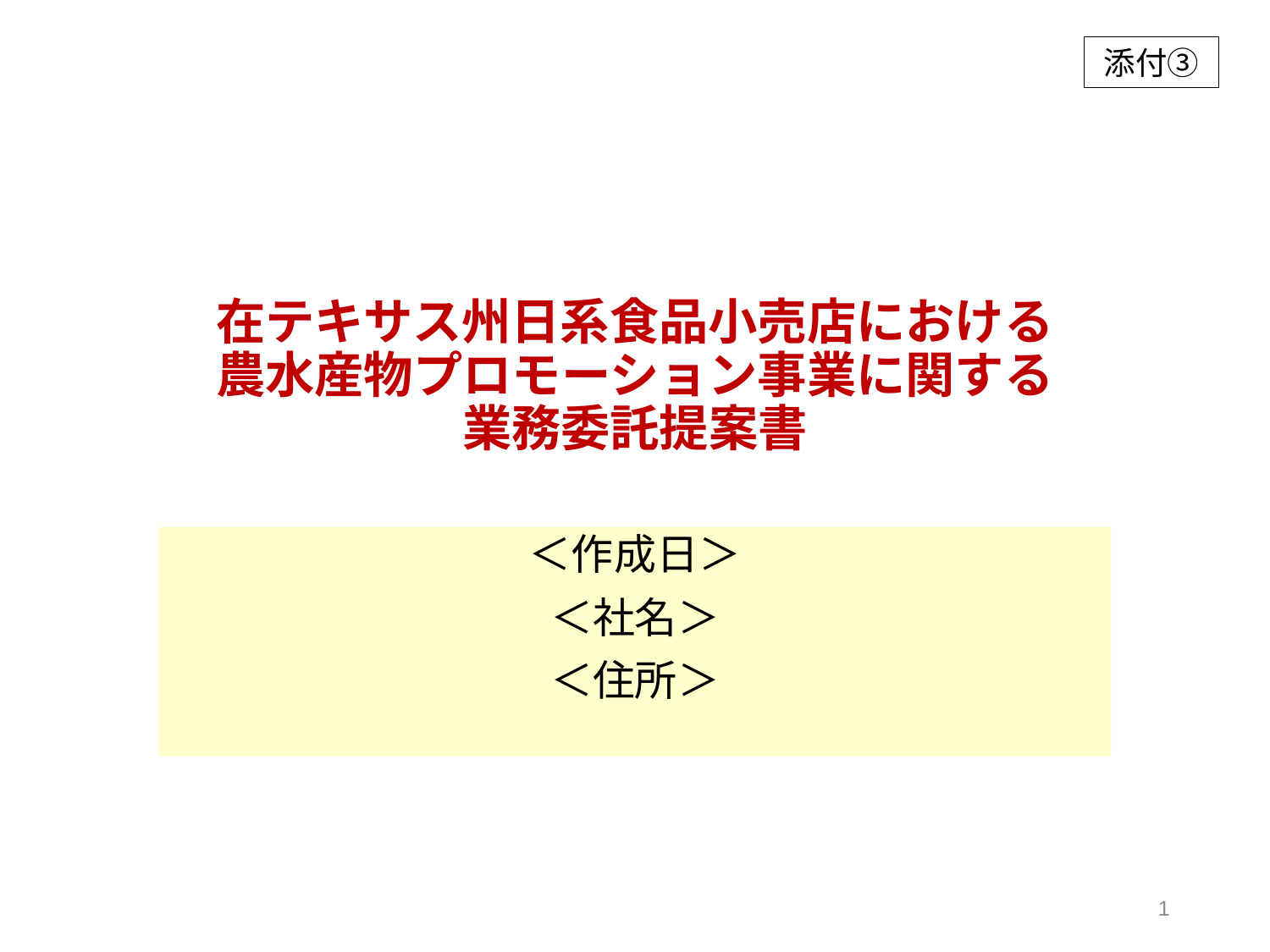

添付③
# 在テキサス州日系食品小売店における 農水産物プロモーション事業に関する 業務委託提案書
＜作成日＞
＜社名＞
＜住所＞
1